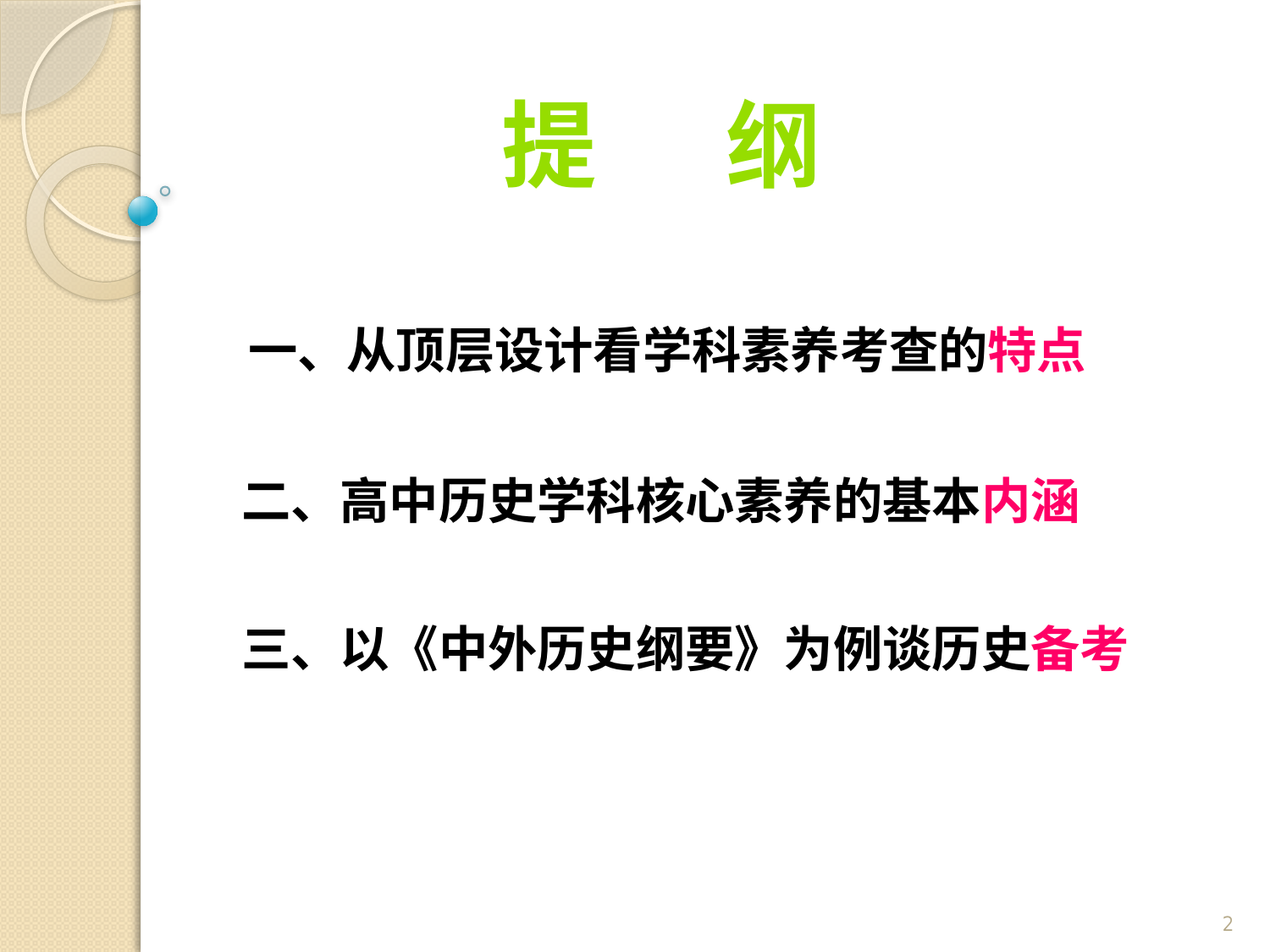

提      纲
 一、从顶层设计看学科素养考查的特点

 二、高中历史学科核心素养的基本内涵

 三、以《中外历史纲要》为例谈历史备考
2